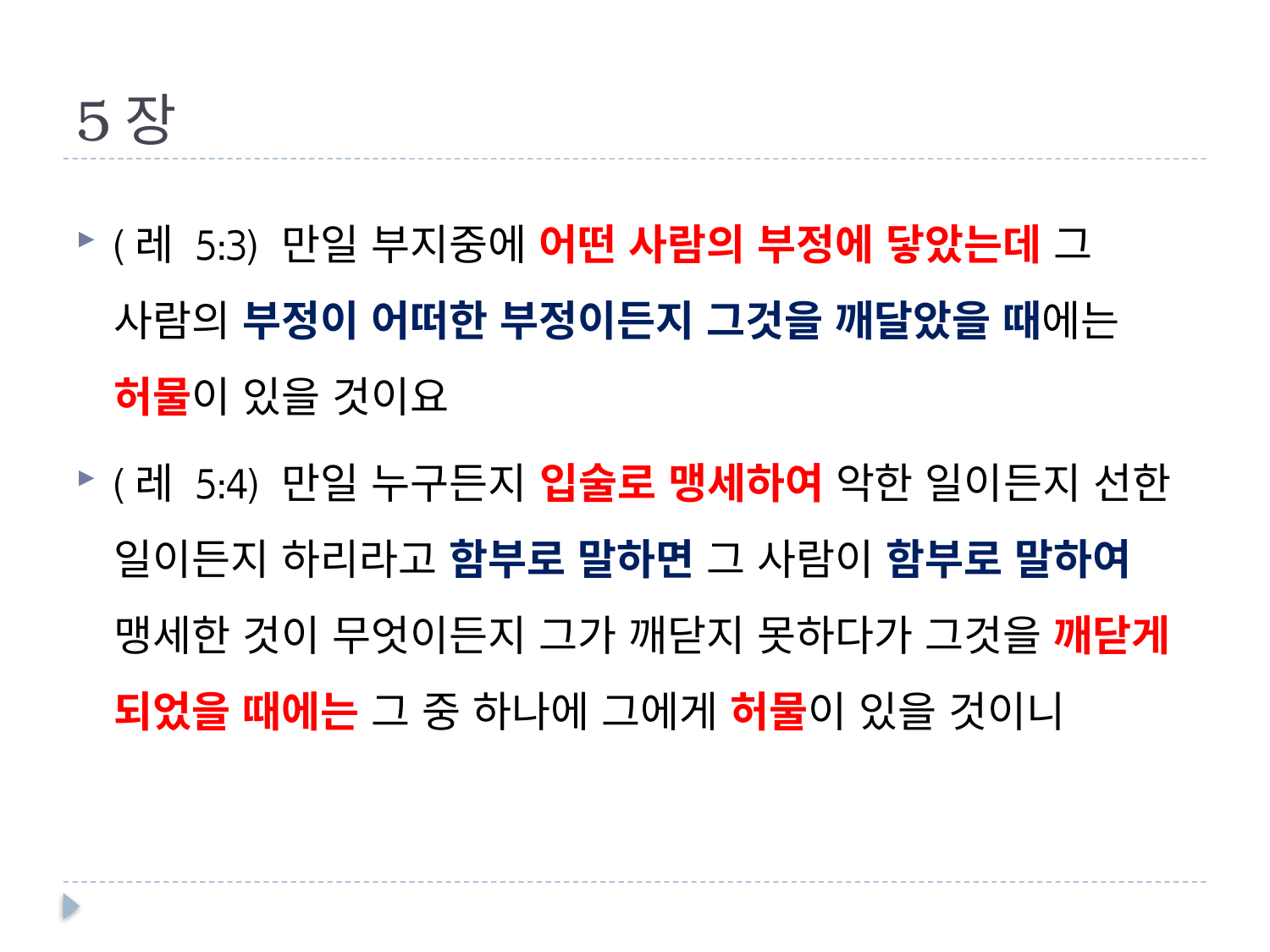

# 5장
(레 5:3) 만일 부지중에 어떤 사람의 부정에 닿았는데 그 사람의 부정이 어떠한 부정이든지 그것을 깨달았을 때에는 허물이 있을 것이요
(레 5:4) 만일 누구든지 입술로 맹세하여 악한 일이든지 선한 일이든지 하리라고 함부로 말하면 그 사람이 함부로 말하여 맹세한 것이 무엇이든지 그가 깨닫지 못하다가 그것을 깨닫게 되었을 때에는 그 중 하나에 그에게 허물이 있을 것이니